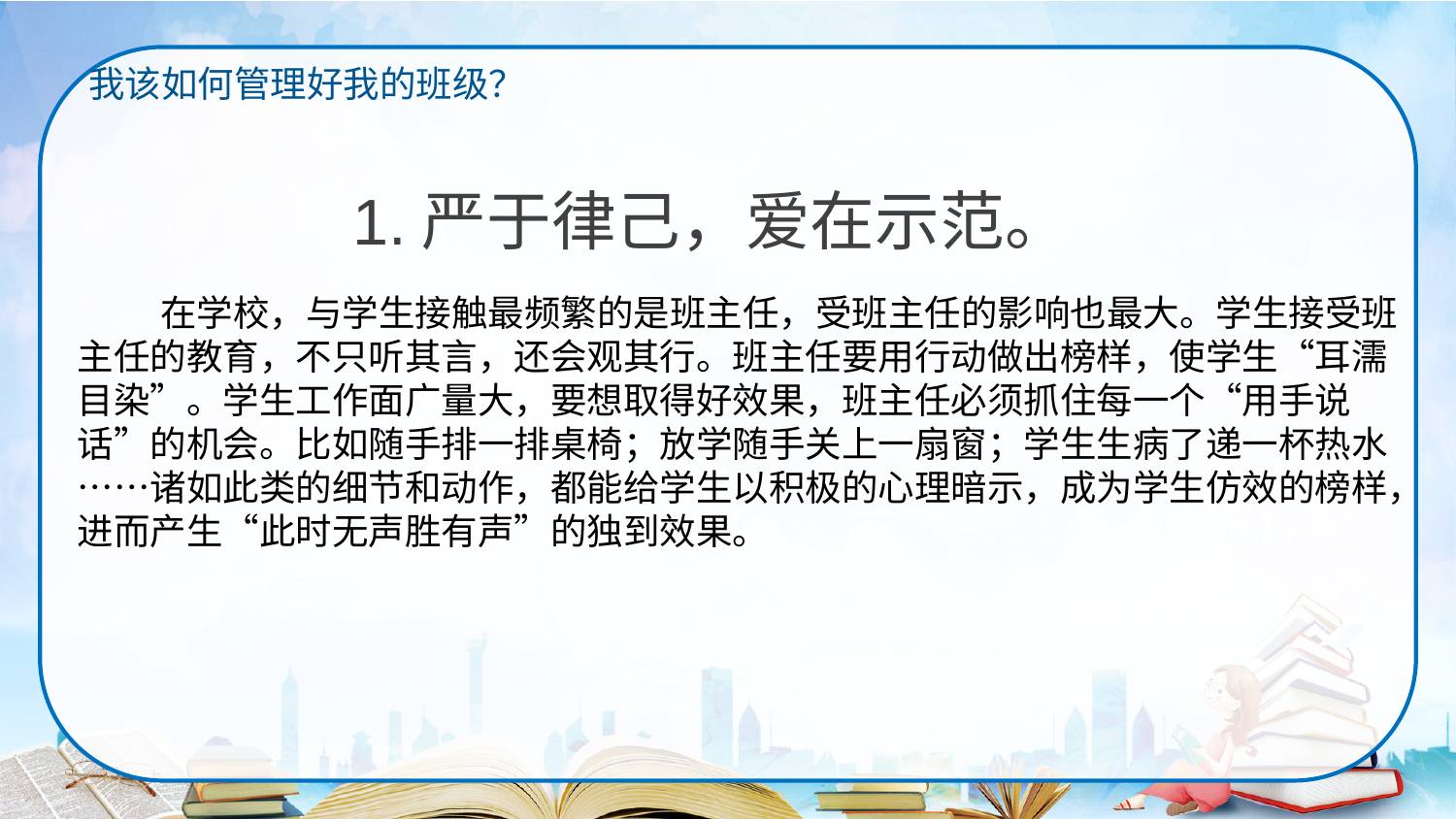

我该如何管理好我的班级？
1.严于律己，爱在示范。
         在学校，与学生接触最频繁的是班主任，受班主任的影响也最大。学生接受班主任的教育，不只听其言，还会观其行。班主任要用行动做出榜样，使学生“耳濡目染”。学生工作面广量大，要想取得好效果，班主任必须抓住每一个“用手说话”的机会。比如随手排一排桌椅；放学随手关上一扇窗；学生生病了递一杯热水……诸如此类的细节和动作，都能给学生以积极的心理暗示，成为学生仿效的榜样，进而产生“此时无声胜有声”的独到效果。